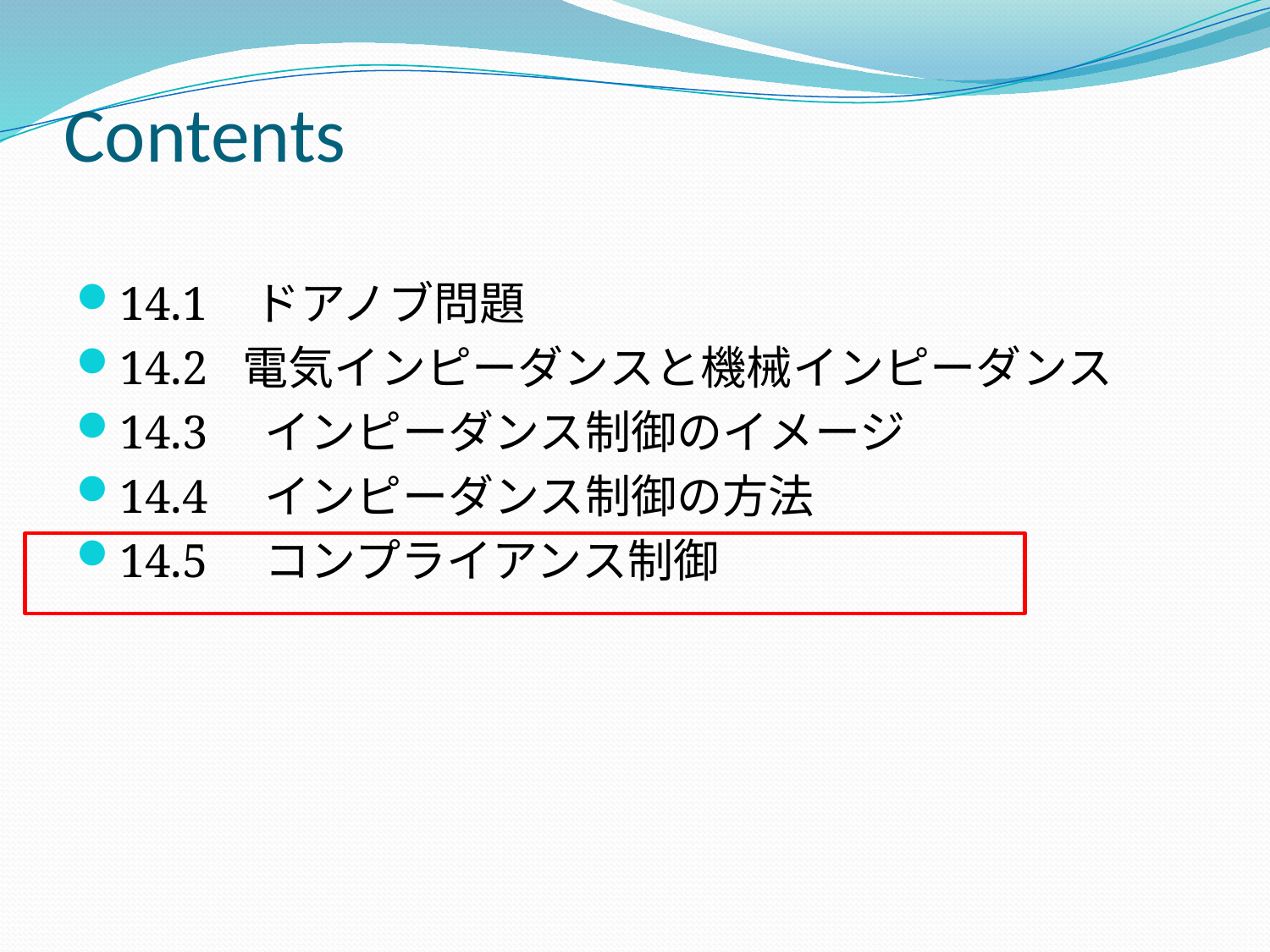

# Contents
14.1   ドアノブ問題
14.2  電気インピーダンスと機械インピーダンス
14.3　インピーダンス制御のイメージ
14.4　インピーダンス制御の方法
14.5　コンプライアンス制御